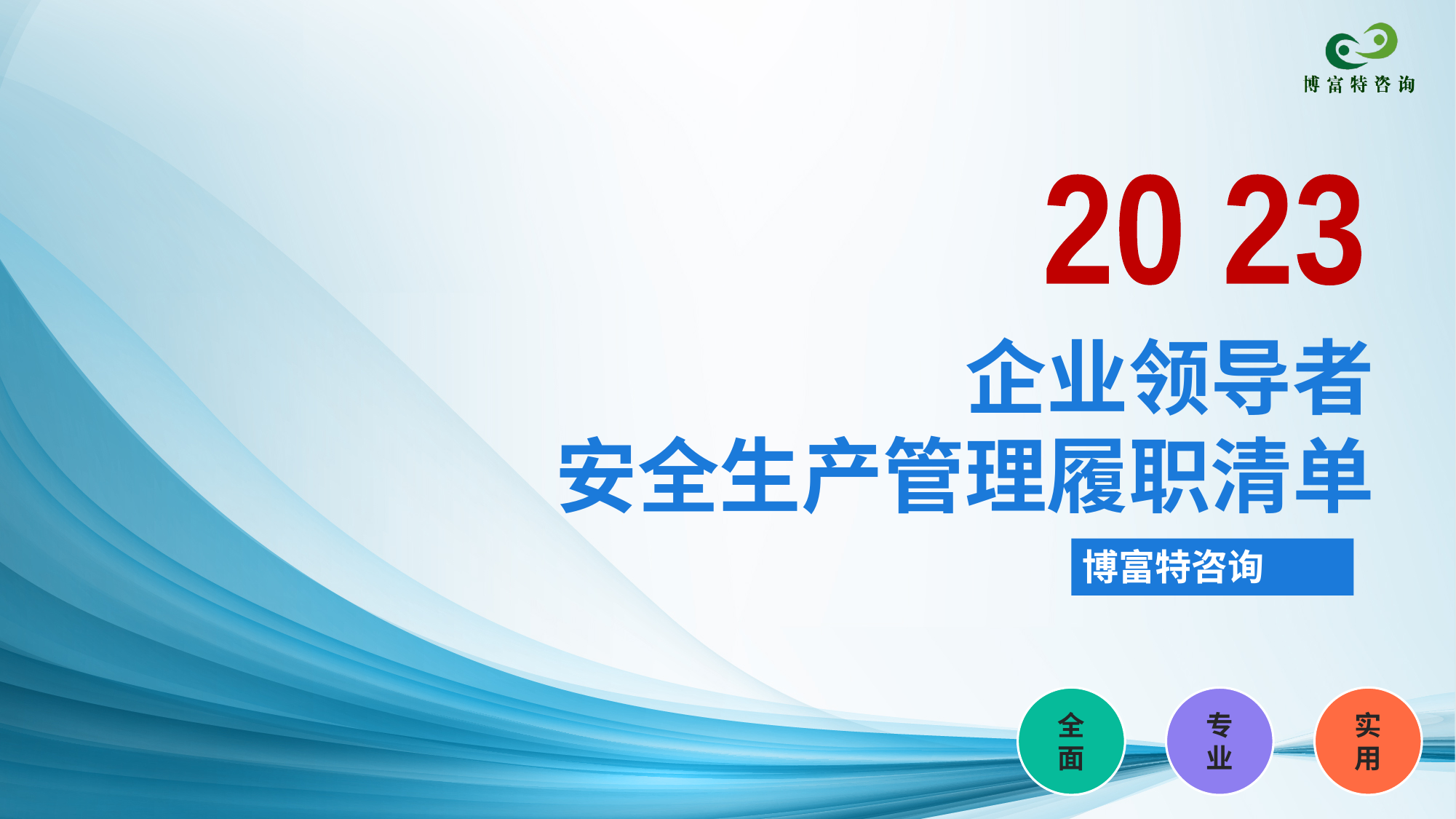

20 23
企业领导者
安全生产管理履职清单
博富特咨询
全面
实用
专业